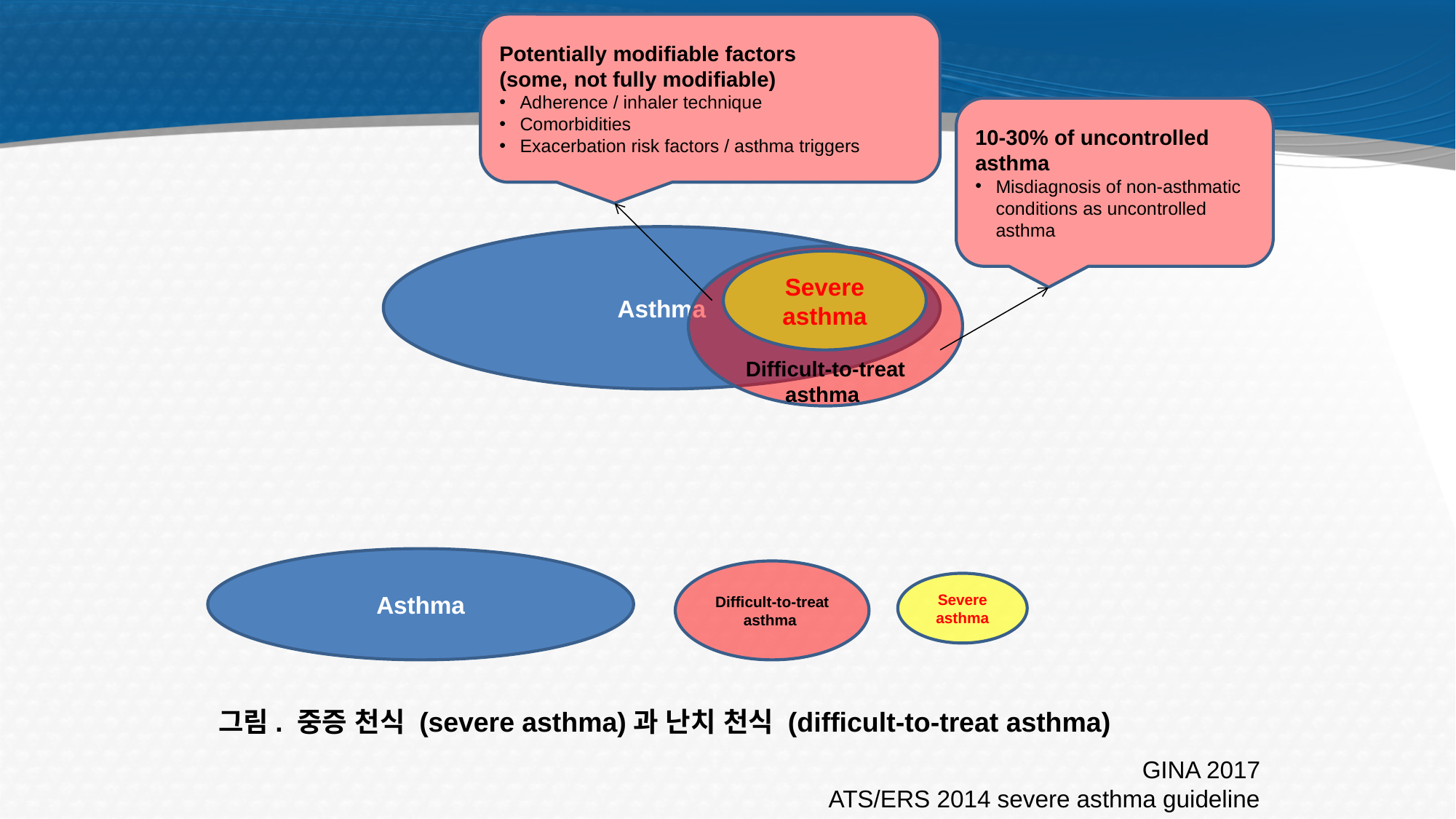

Potentially modifiable factors                    (some, not fully modifiable)
Adherence / inhaler technique
Comorbidities
Exacerbation risk factors / asthma triggers
#
10-30% of uncontrolled asthma
Misdiagnosis of non-asthmatic conditions as uncontrolled asthma

Asthma

Difficult-to-treat asthma
Severe asthma
Asthma
Difficult-to-treat asthma
Severe asthma
그림. 중증 천식 (severe asthma)과 난치 천식 (difficult-to-treat asthma)
GINA 2017
ATS/ERS 2014 severe asthma guideline